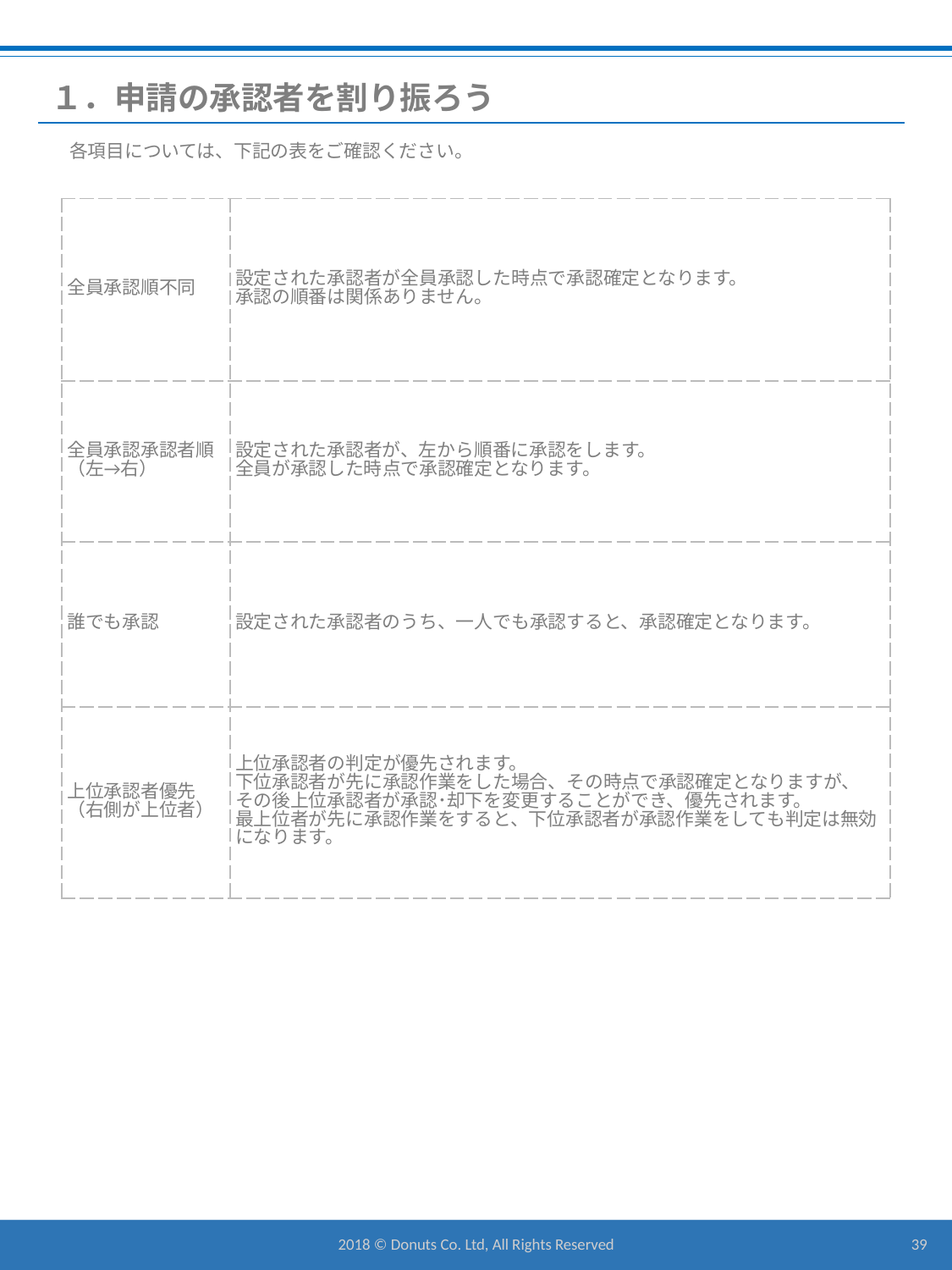

１．申請の承認者を割り振ろう
　各項目については、下記の表をご確認ください。
| 全員承認順不同 | 設定された承認者が全員承認した時点で承認確定となります。 承認の順番は関係ありません。 |
| --- | --- |
| 全員承認承認者順（左→右） | 設定された承認者が、左から順番に承認をします。 全員が承認した時点で承認確定となります。 |
| 誰でも承認 | 設定された承認者のうち、一人でも承認すると、承認確定となります。 |
| 上位承認者優先（右側が上位者） | 上位承認者の判定が優先されます。 下位承認者が先に承認作業をした場合、その時点で承認確定となりますが、 その後上位承認者が承認･却下を変更することができ、優先されます。 最上位者が先に承認作業をすると、下位承認者が承認作業をしても判定は無効になります。 |
2018 © Donuts Co. Ltd, All Rights Reserved
39